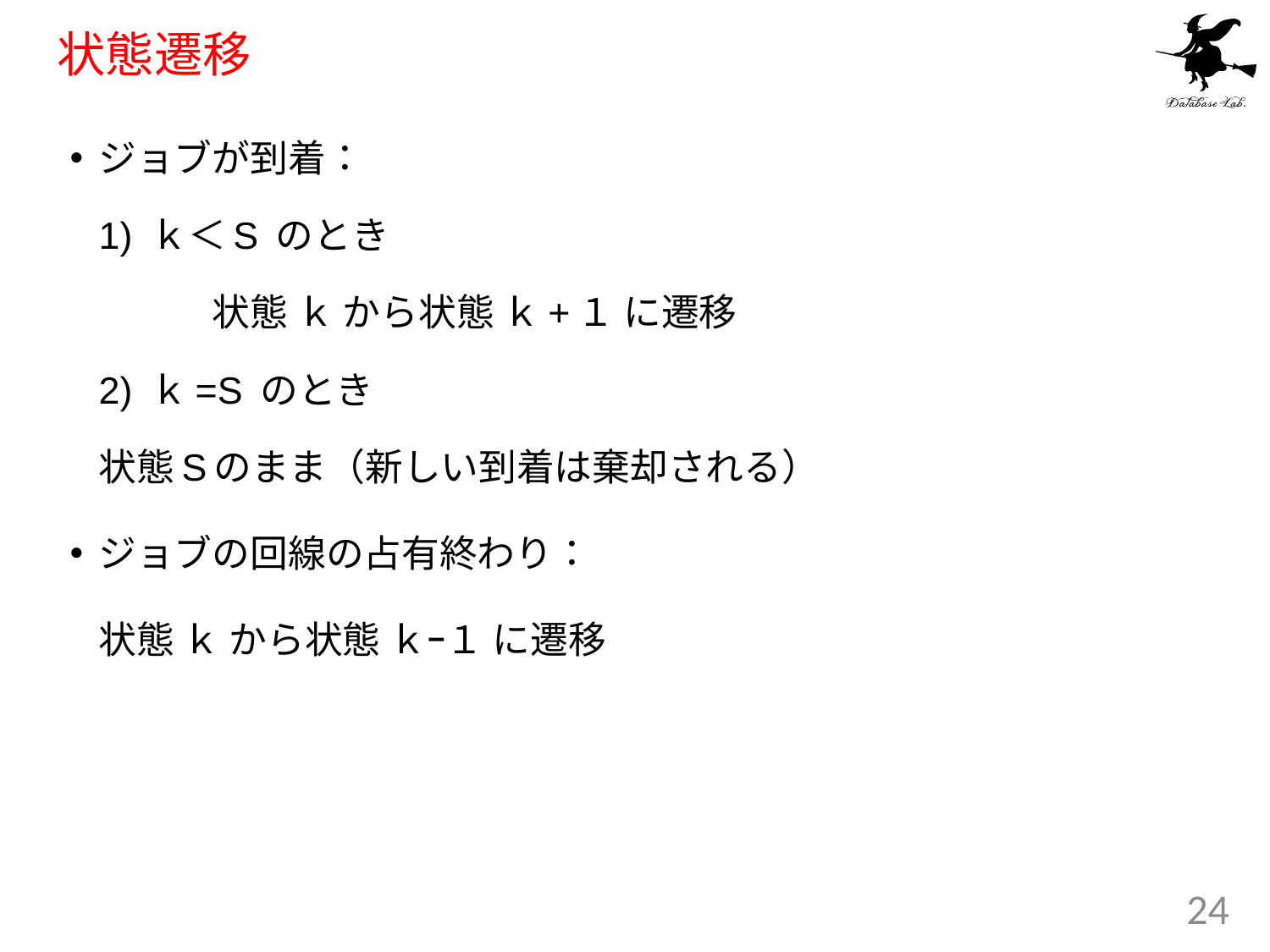

# 状態遷移
ジョブが到着：
		1) ｋ＜S のとき
		　　　状態 ｋ から状態 ｋ+１ に遷移
		2) ｋ=S のとき
			状態Sのまま（新しい到着は棄却される）
ジョブの回線の占有終わり：
		状態 ｋ から状態 ｋｰ１ に遷移
24